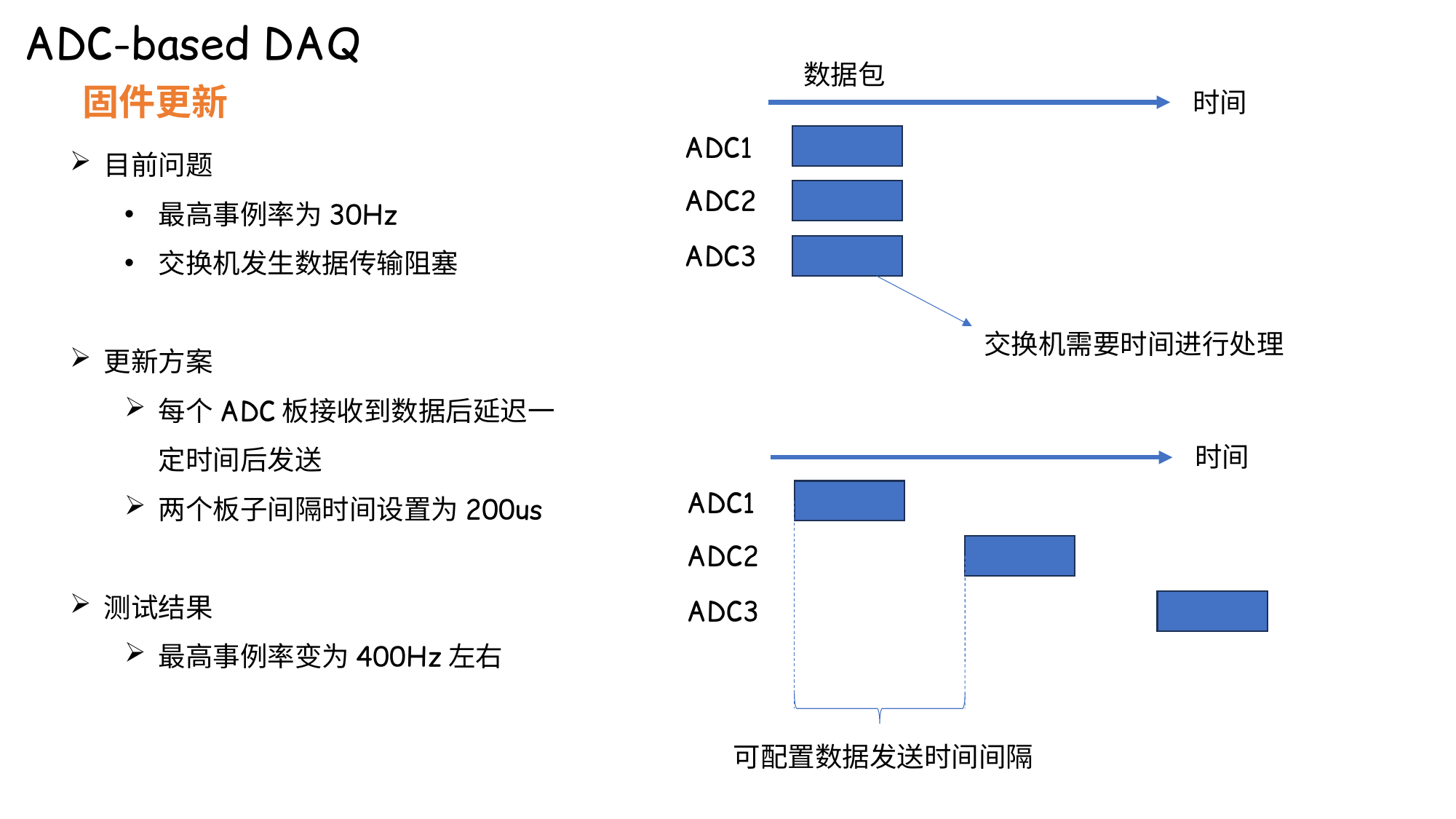

# ADC-based DAQ
数据包
固件更新
时间
ADC1

目前问题
最高事例率为30Hz
交换机发生数据传输阻塞

更新方案
每个ADC板接收到数据后延迟一定时间后发送
两个板子间隔时间设置为200us

测试结果
最高事例率变为400Hz左右
ADC2

ADC3

交换机需要时间进行处理
时间
ADC1

ADC2

ADC3

可配置数据发送时间间隔